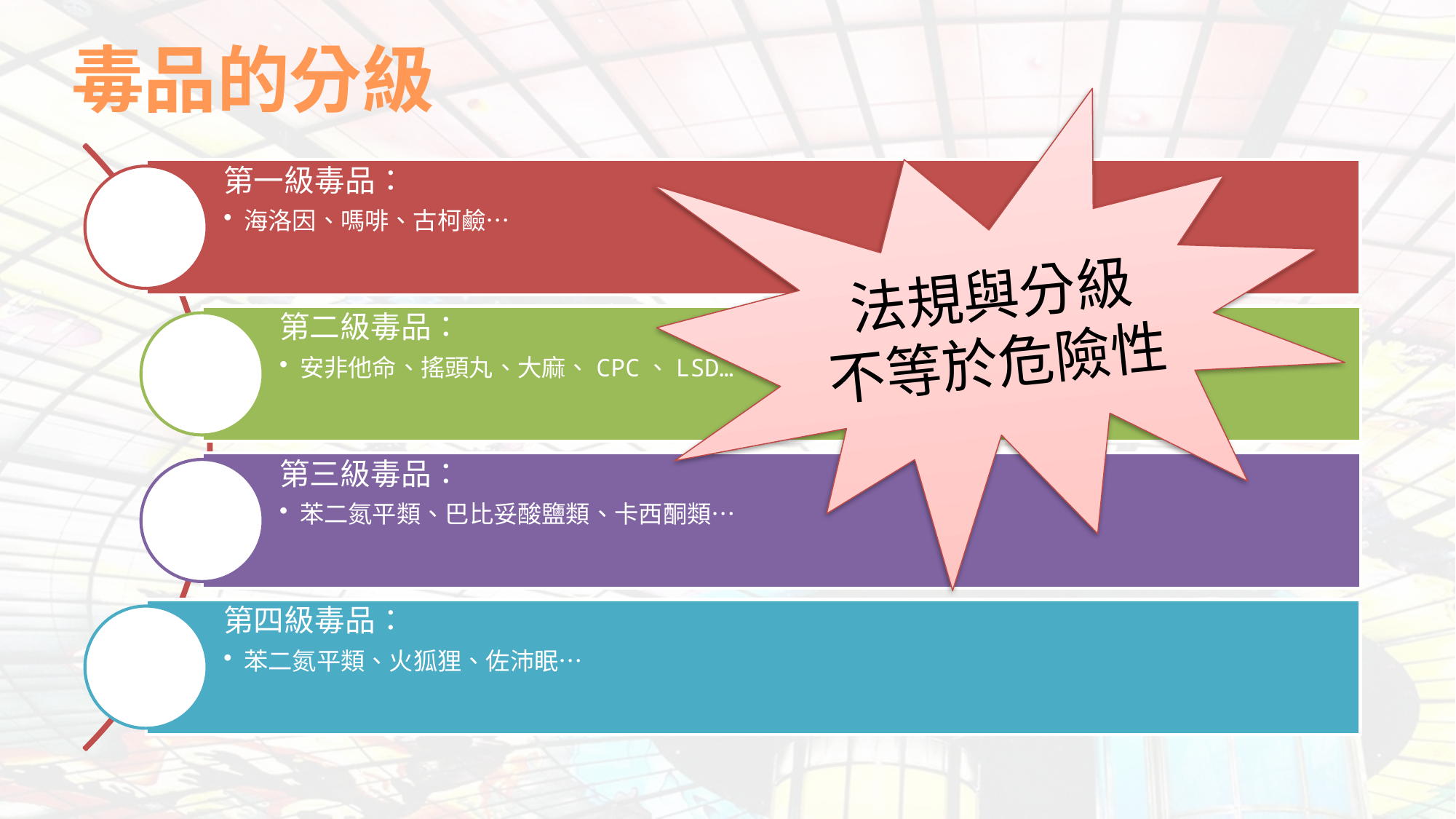

毒品的分級
法規與分級
不等於危險性
第一級毒品：
海洛因、嗎啡、古柯鹼…
第二級毒品：
安非他命、搖頭丸、大麻、CPC、LSD…
第三級毒品：
苯二氮平類、巴比妥酸鹽類、卡西酮類…
第四級毒品：
苯二氮平類、火狐狸、佐沛眠…